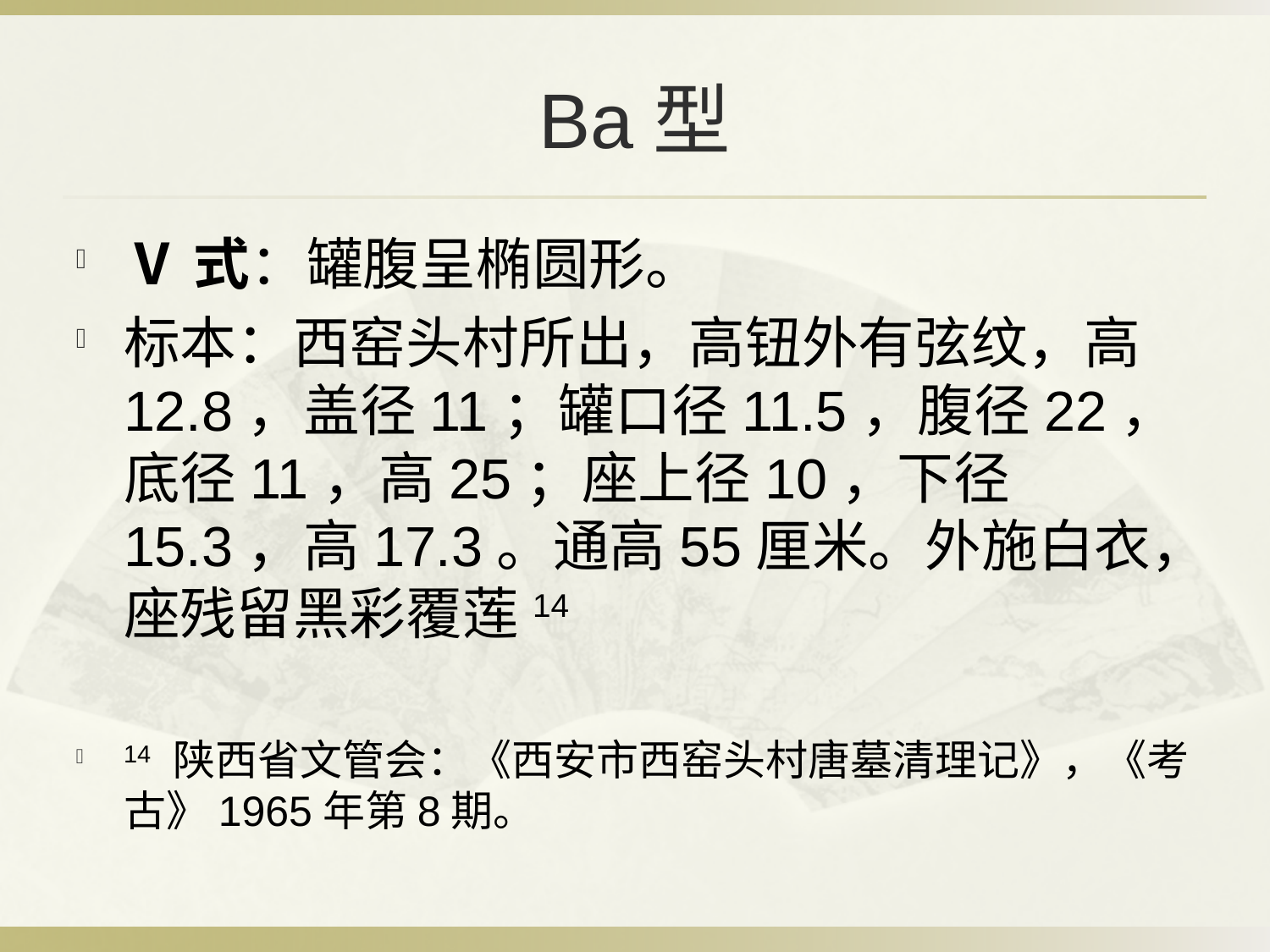

# Ba型
Ⅴ式：罐腹呈椭圆形。
标本：西窑头村所出，高钮外有弦纹，高12.8，盖径11；罐口径11.5，腹径22，底径11，高25；座上径10，下径15.3，高17.3。通高55厘米。外施白衣，座残留黑彩覆莲14

14 陕西省文管会：《西安市西窑头村唐墓清理记》，《考古》1965年第8期。